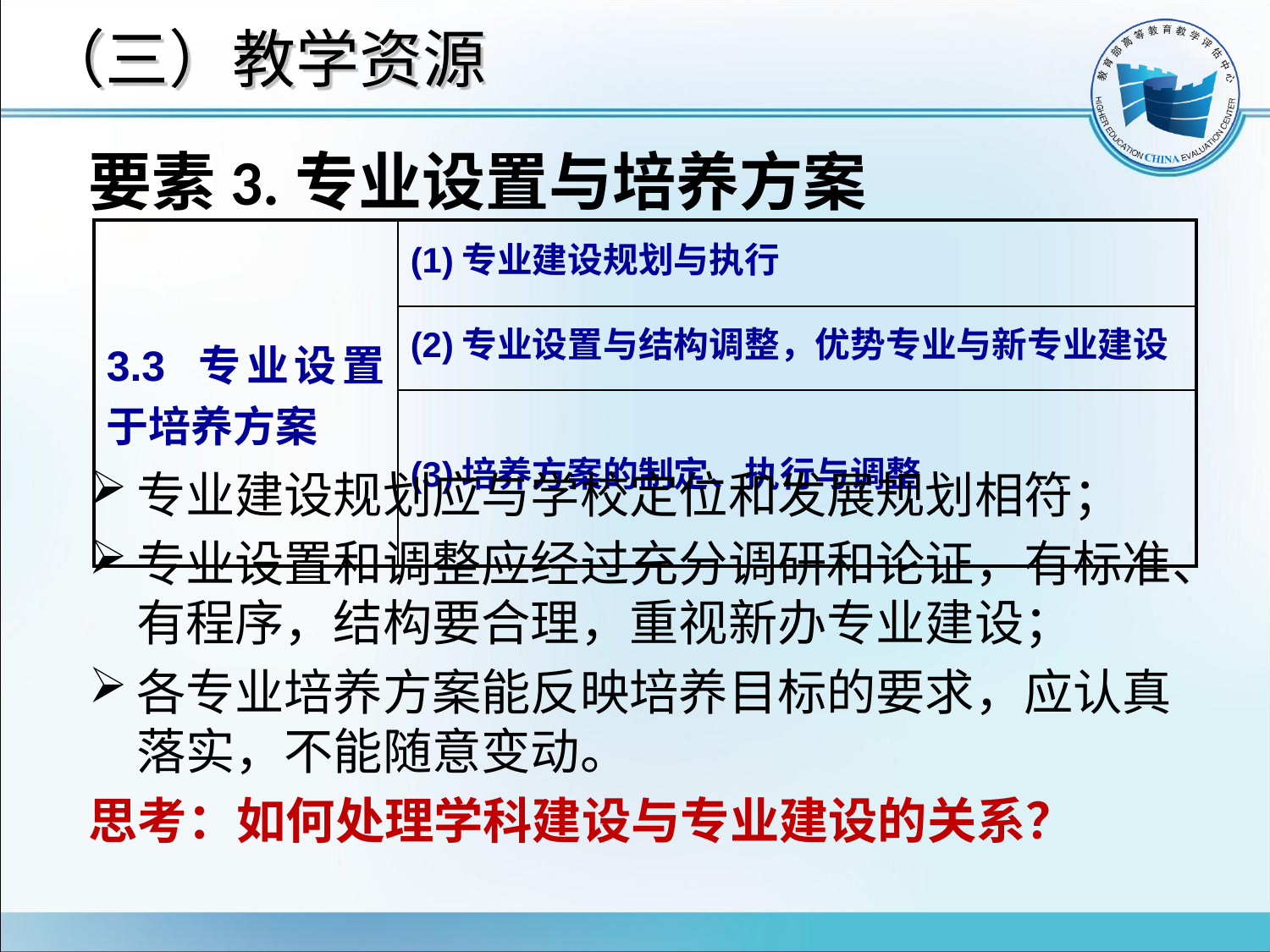

# （三）教学资源
要素3.专业设置与培养方案

专业建设规划应与学校定位和发展规划相符；
专业设置和调整应经过充分调研和论证，有标准、有程序，结构要合理，重视新办专业建设；
各专业培养方案能反映培养目标的要求，应认真落实，不能随意变动。
思考：如何处理学科建设与专业建设的关系？

| 3.3 专业设置于培养方案 | (1)专业建设规划与执行 |
| --- | --- |
|  | (2)专业设置与结构调整，优势专业与新专业建设 |
|  | (3)培养方案的制定、执行与调整 |
33